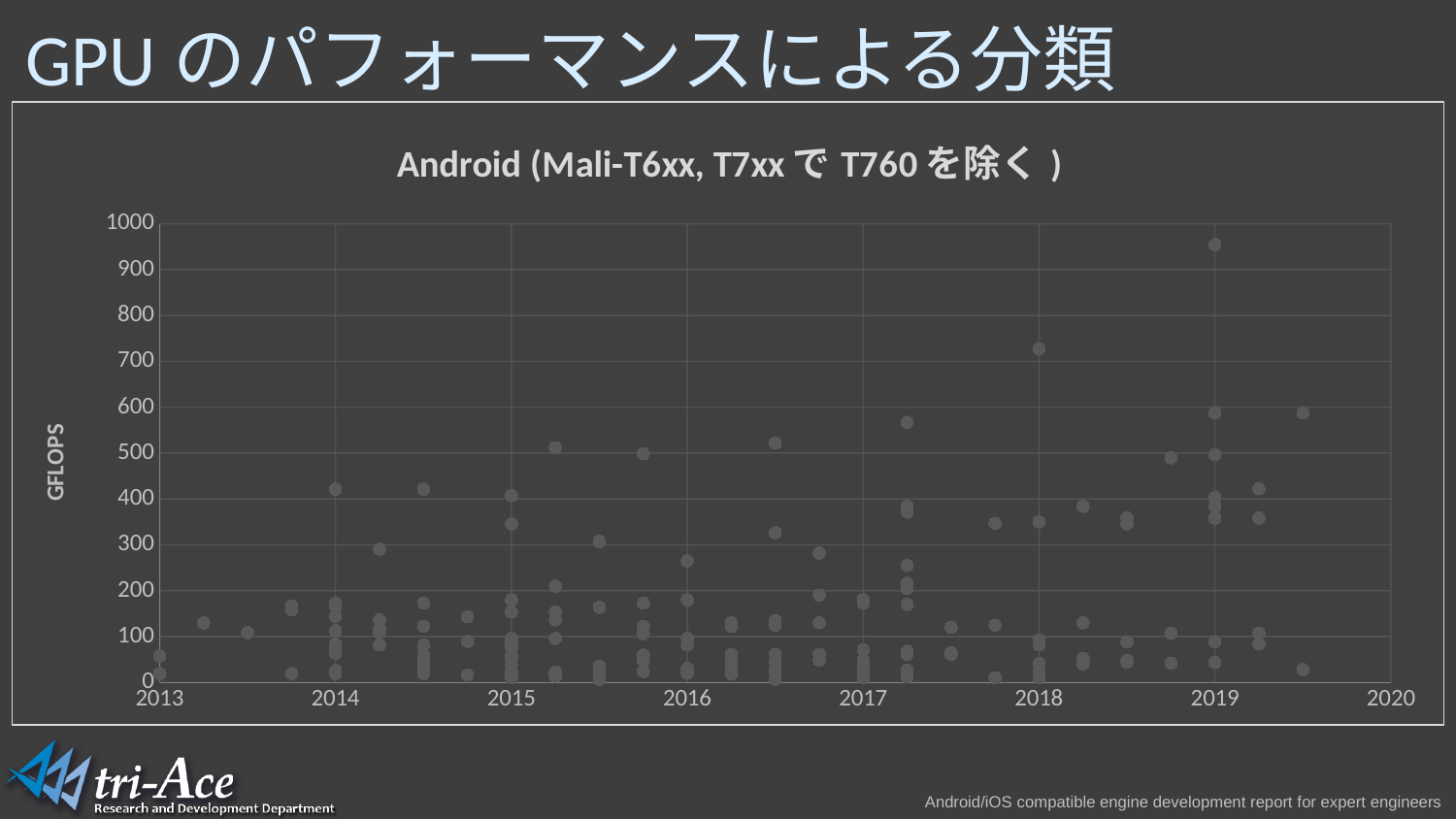

# GPUのパフォーマンスによる分類

### Chart: 　Android (Mali-T6xx, T7xxでT760を除く)

| Category | Android SoC | Mali-T6xx, T7xxでT760を除く |
|---|---|---|